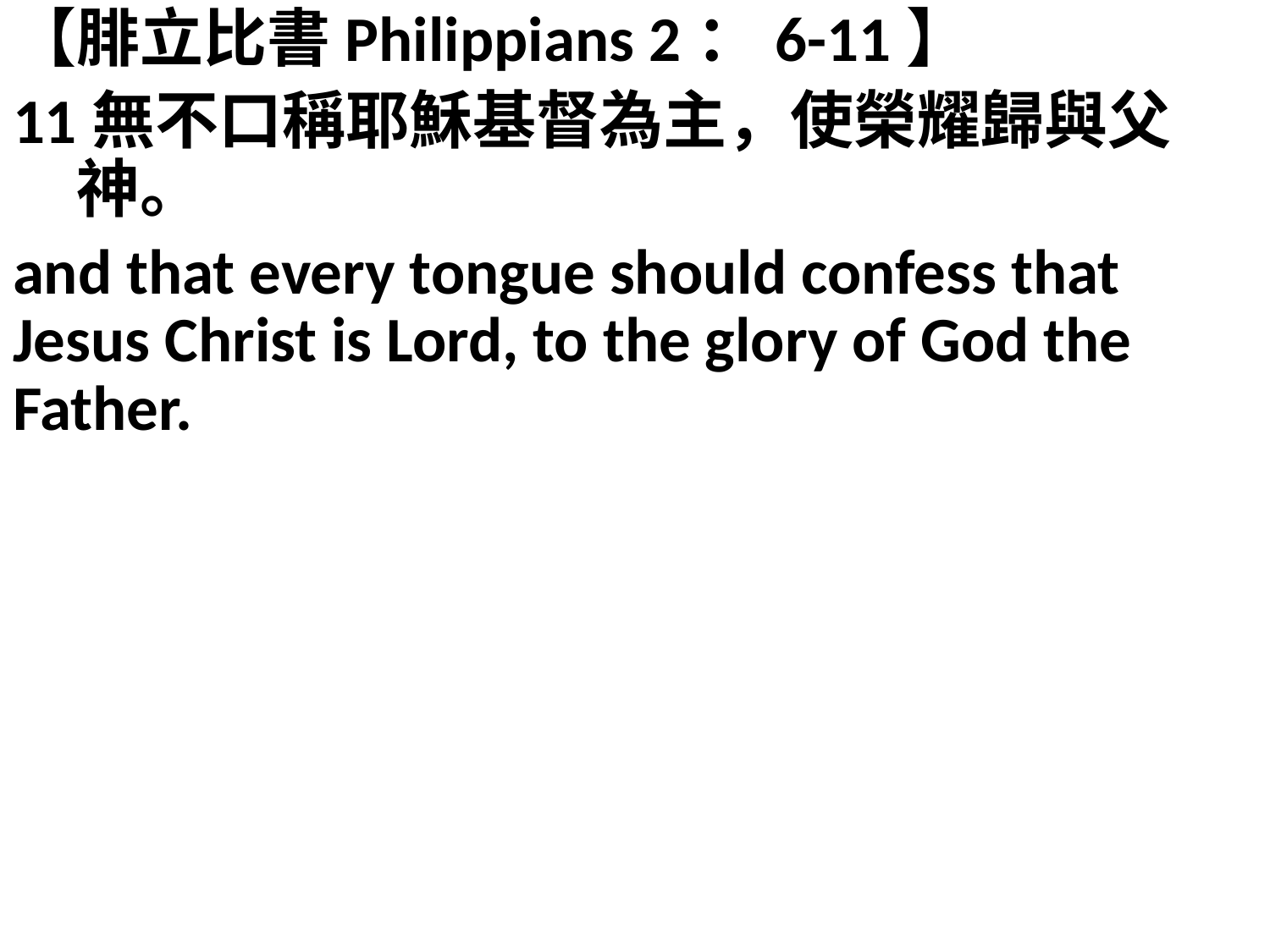

【腓立比書Philippians 2：6-11】
11無不口稱耶穌基督為主，使榮耀歸與父　神。
and that every tongue should confess that Jesus Christ is Lord, to the glory of God the Father.